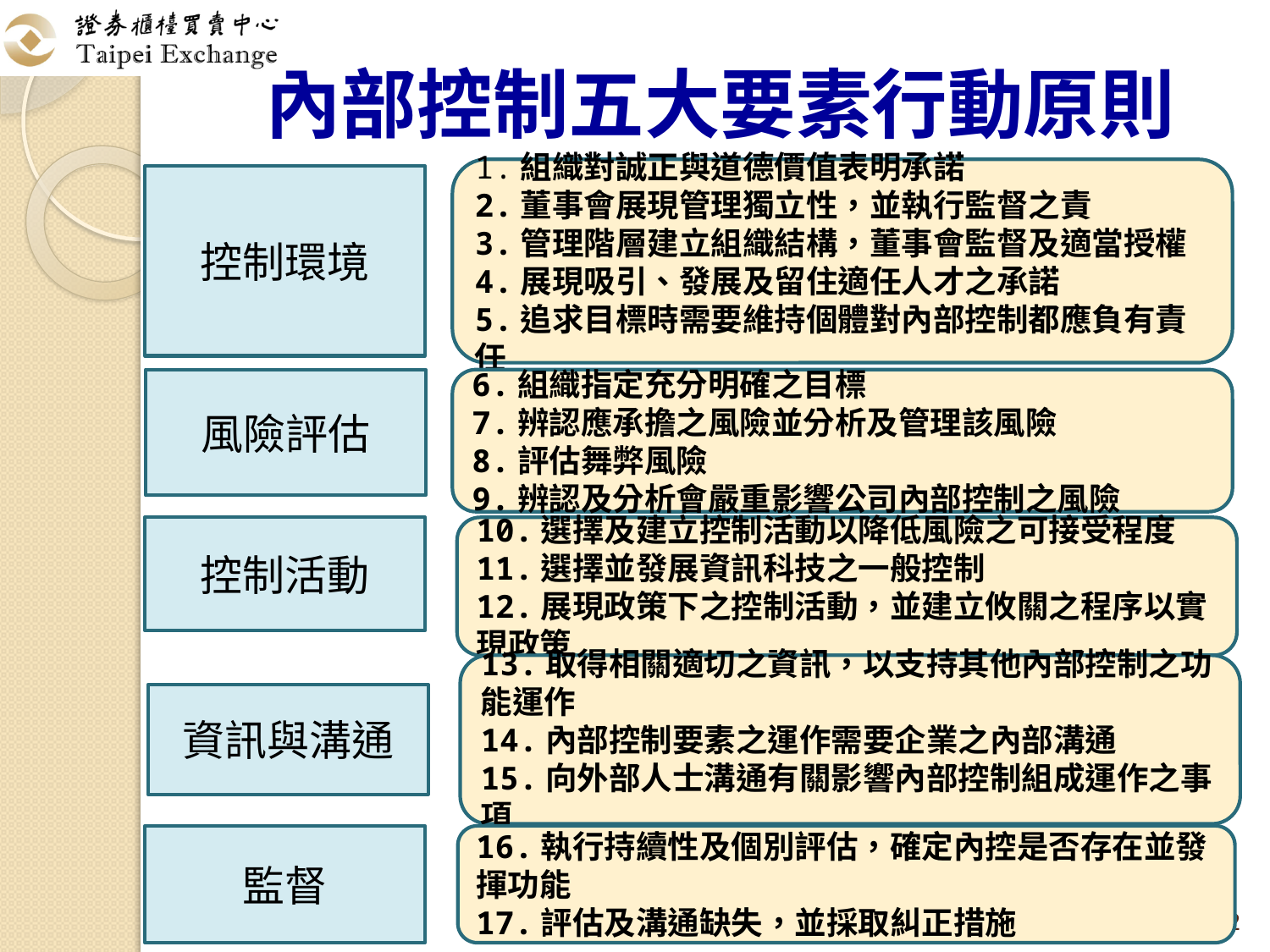

# 內部控制五大要素行動原則
1.組織對誠正與道德價值表明承諾
2.董事會展現管理獨立性，並執行監督之責
3.管理階層建立組織結構，董事會監督及適當授權
4.展現吸引、發展及留住適任人才之承諾
5.追求目標時需要維持個體對內部控制都應負有責任
控制環境
風險評估
6.組織指定充分明確之目標
7.辨認應承擔之風險並分析及管理該風險
8.評估舞弊風險
9.辨認及分析會嚴重影響公司內部控制之風險
控制活動
10.選擇及建立控制活動以降低風險之可接受程度
11.選擇並發展資訊科技之一般控制
12.展現政策下之控制活動，並建立攸關之程序以實現政策
13.取得相關適切之資訊，以支持其他內部控制之功能運作
14.內部控制要素之運作需要企業之內部溝通
15.向外部人士溝通有關影響內部控制組成運作之事項
資訊與溝通
監督
16.執行持續性及個別評估，確定內控是否存在並發揮功能
17.評估及溝通缺失，並採取糾正措施
22